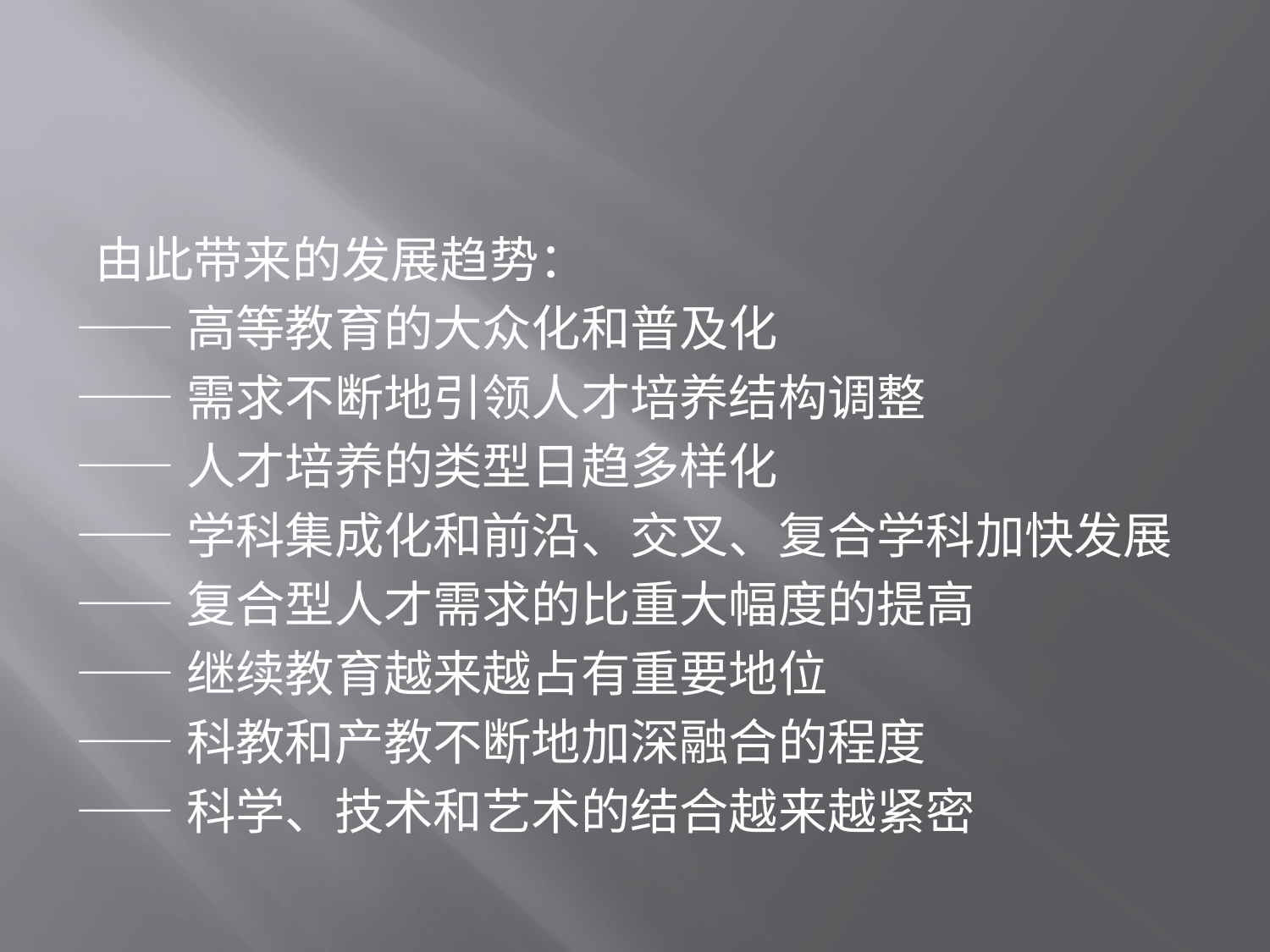

#
由此带来的发展趋势：
——高等教育的大众化和普及化
——需求不断地引领人才培养结构调整
——人才培养的类型日趋多样化
——学科集成化和前沿、交叉、复合学科加快发展
——复合型人才需求的比重大幅度的提高
——继续教育越来越占有重要地位
——科教和产教不断地加深融合的程度
——科学、技术和艺术的结合越来越紧密